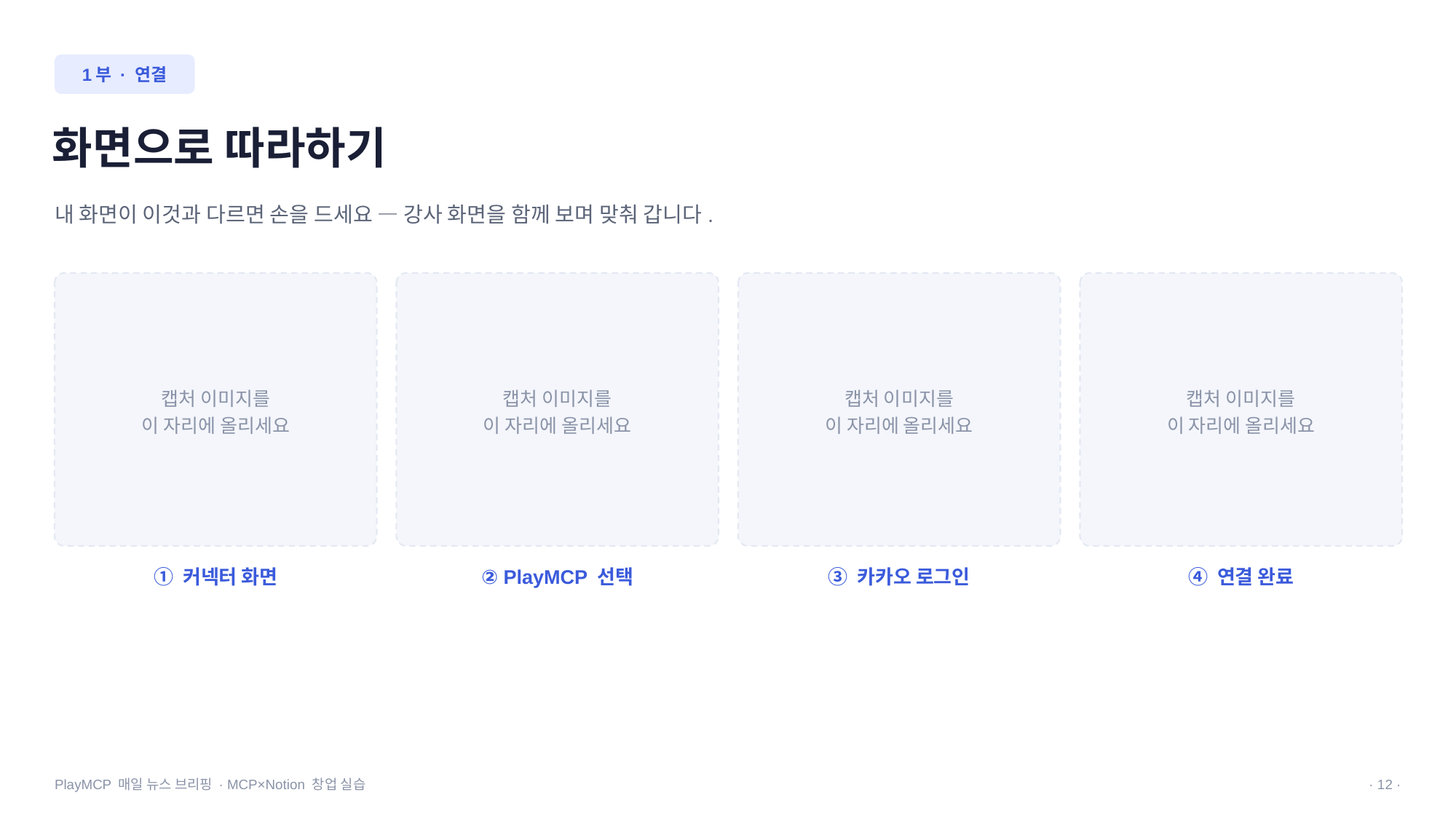

1부 · 연결
화면으로 따라하기
내 화면이 이것과 다르면 손을 드세요 — 강사 화면을 함께 보며 맞춰 갑니다.

캡처 이미지를
이 자리에 올리세요

캡처 이미지를
이 자리에 올리세요

캡처 이미지를
이 자리에 올리세요

캡처 이미지를
이 자리에 올리세요
① 커넥터 화면
② PlayMCP 선택
③ 카카오 로그인
④ 연결 완료
PlayMCP 매일 뉴스 브리핑 · MCP×Notion 창업 실습
· 12 ·